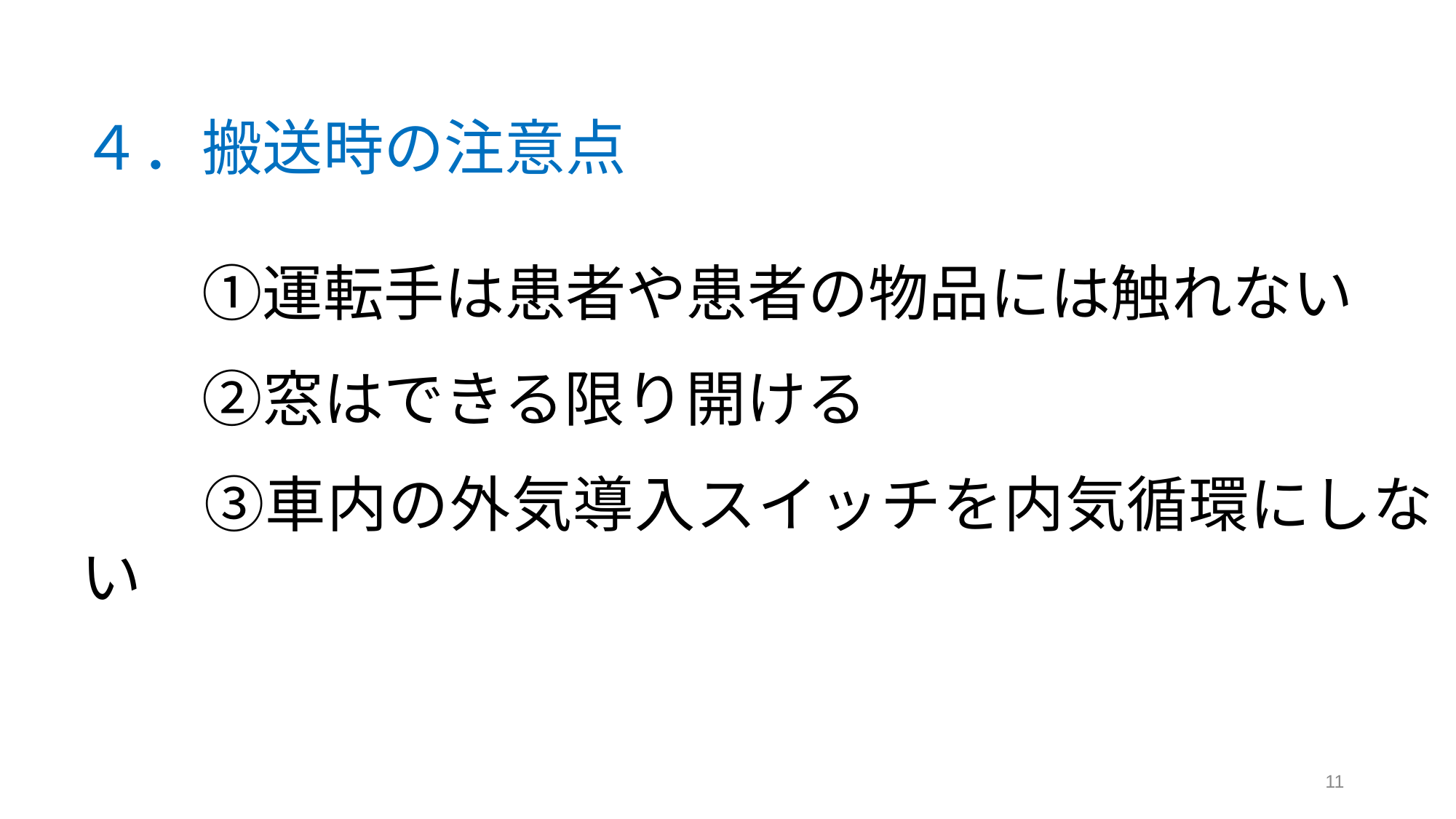

４．搬送時の注意点

　　①運転手は患者や患者の物品には触れない

　　②窓はできる限り開ける

　　③車内の外気導入スイッチを内気循環にしない

11